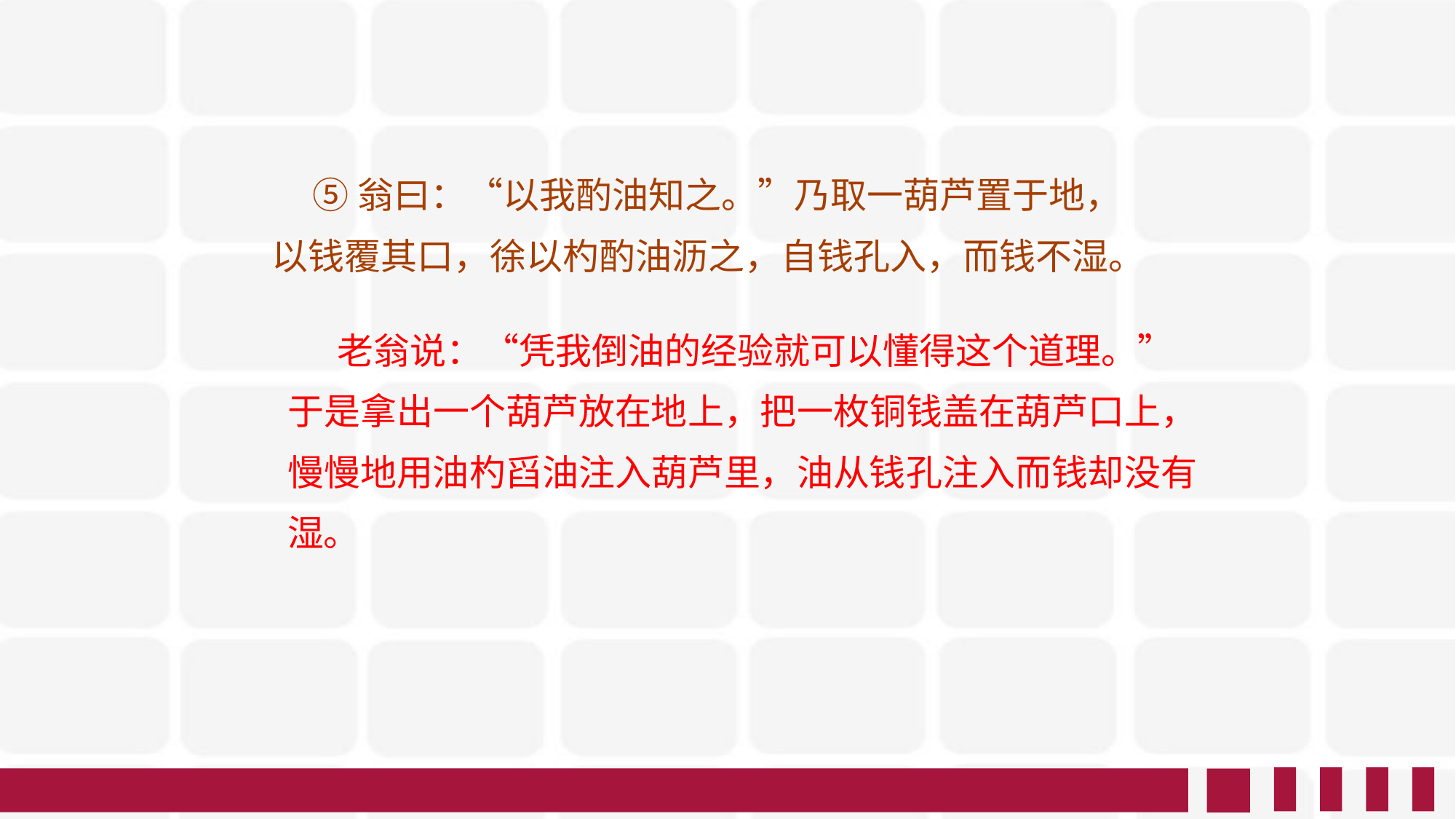

⑤翁曰：“以我酌油知之。”乃取一葫芦置于地，以钱覆其口，徐以杓酌油沥之，自钱孔入，而钱不湿。
     老翁说：“凭我倒油的经验就可以懂得这个道理。”于是拿出一个葫芦放在地上，把一枚铜钱盖在葫芦口上，慢慢地用油杓舀油注入葫芦里，油从钱孔注入而钱却没有湿。